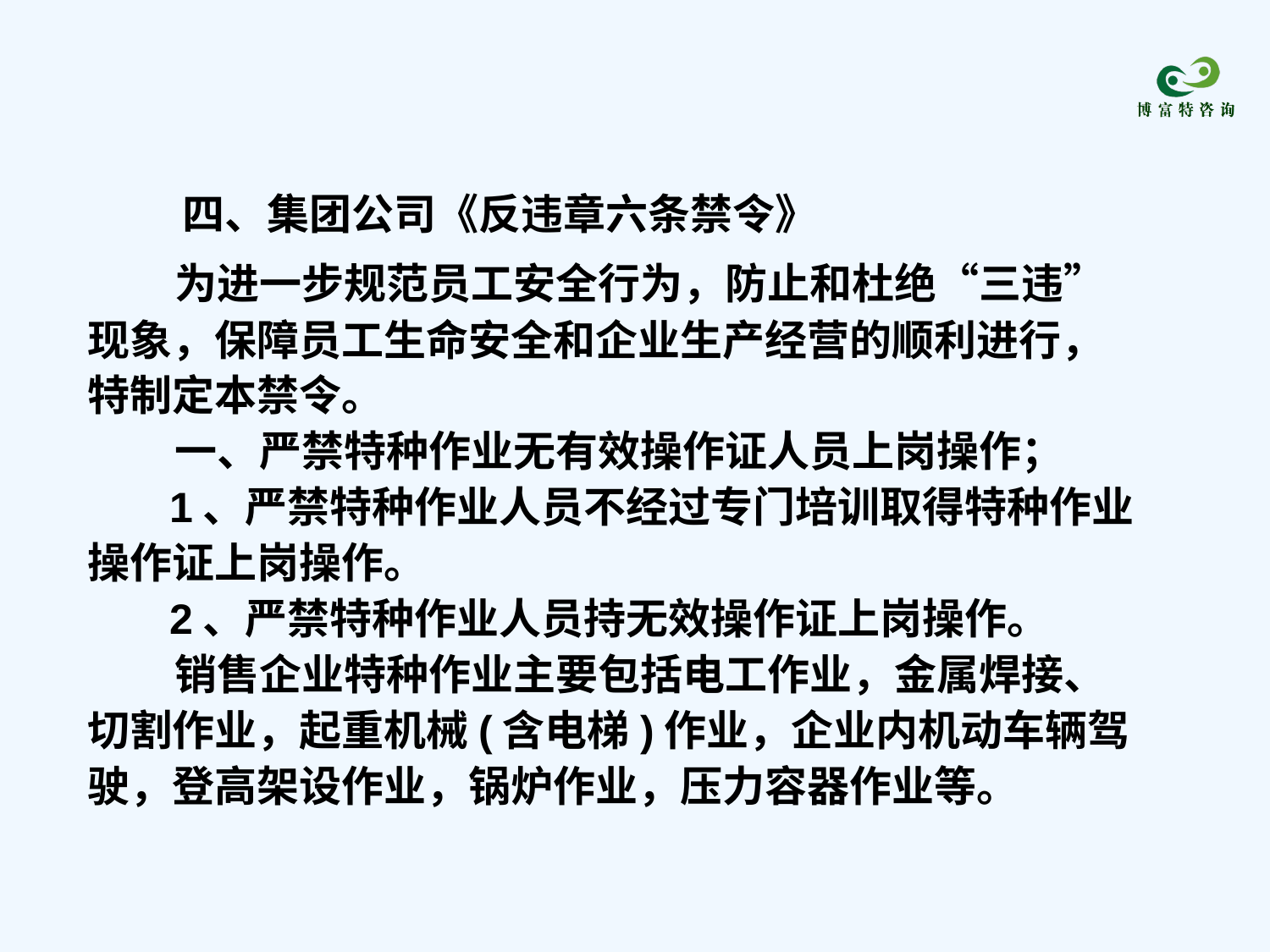

四、集团公司《反违章六条禁令》
  为进一步规范员工安全行为，防止和杜绝“三违”现象，保障员工生命安全和企业生产经营的顺利进行，特制定本禁令。
  一、严禁特种作业无有效操作证人员上岗操作；
  1、严禁特种作业人员不经过专门培训取得特种作业操作证上岗操作。
  2、严禁特种作业人员持无效操作证上岗操作。
  销售企业特种作业主要包括电工作业，金属焊接、切割作业，起重机械(含电梯)作业，企业内机动车辆驾驶，登高架设作业，锅炉作业，压力容器作业等。
26